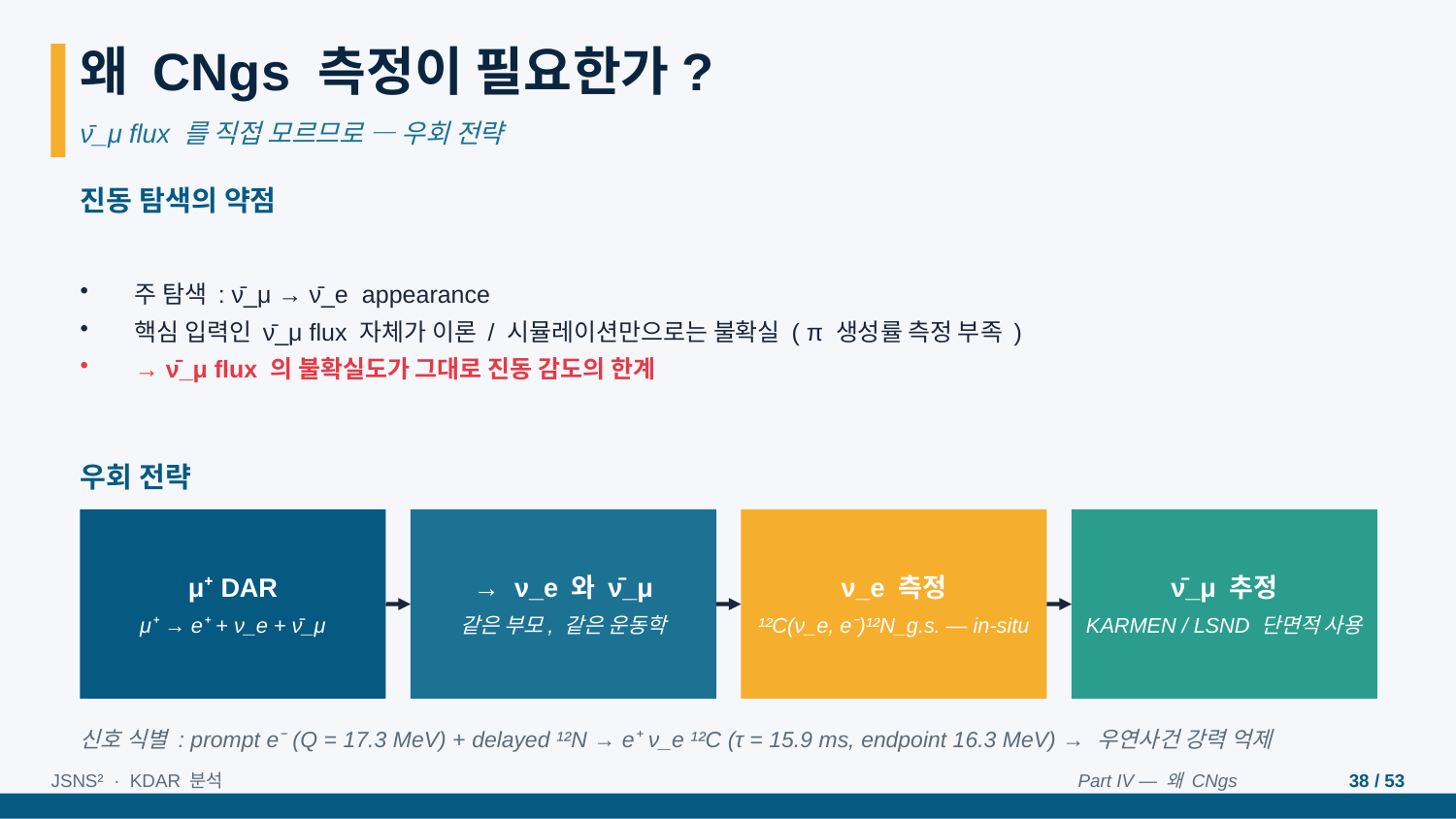

왜 CNgs 측정이 필요한가?

ν̄_μ flux 를 직접 모르므로 — 우회 전략
진동 탐색의 약점
주 탐색 : ν̄_μ → ν̄_e  appearance
핵심 입력인 ν̄_μ flux 자체가 이론 / 시뮬레이션만으로는 불확실 ( π 생성률 측정 부족 )
→ ν̄_μ flux 의 불확실도가 그대로 진동 감도의 한계
우회 전략

μ⁺ DAR

μ⁺ → e⁺ + ν_e + ν̄_μ

→  ν_e 와 ν̄_μ

같은 부모, 같은 운동학

ν_e 측정

¹²C(ν_e, e⁻)¹²N_g.s. — in-situ

ν̄_μ 추정

KARMEN / LSND 단면적 사용

신호 식별 : prompt e⁻ (Q = 17.3 MeV) + delayed ¹²N → e⁺ ν_e ¹²C (τ = 15.9 ms, endpoint 16.3 MeV) → 우연사건 강력 억제
JSNS²  ·  KDAR 분석
Part IV — 왜 CNgs
38 / 53